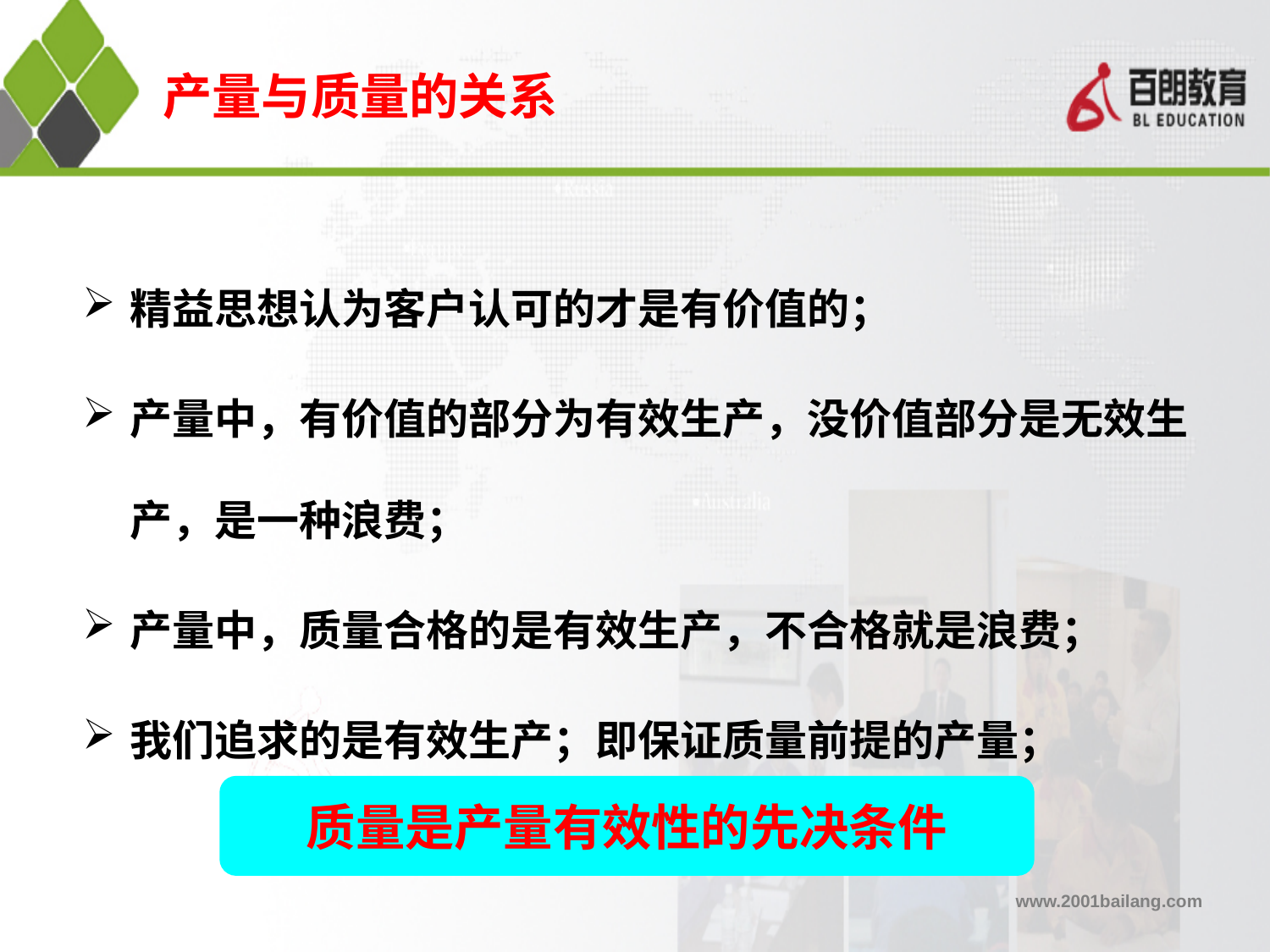

# 产量与质量的关系
精益思想认为客户认可的才是有价值的；
产量中，有价值的部分为有效生产，没价值部分是无效生产，是一种浪费；
产量中，质量合格的是有效生产，不合格就是浪费；
我们追求的是有效生产；即保证质量前提的产量；
质量是产量有效性的先决条件